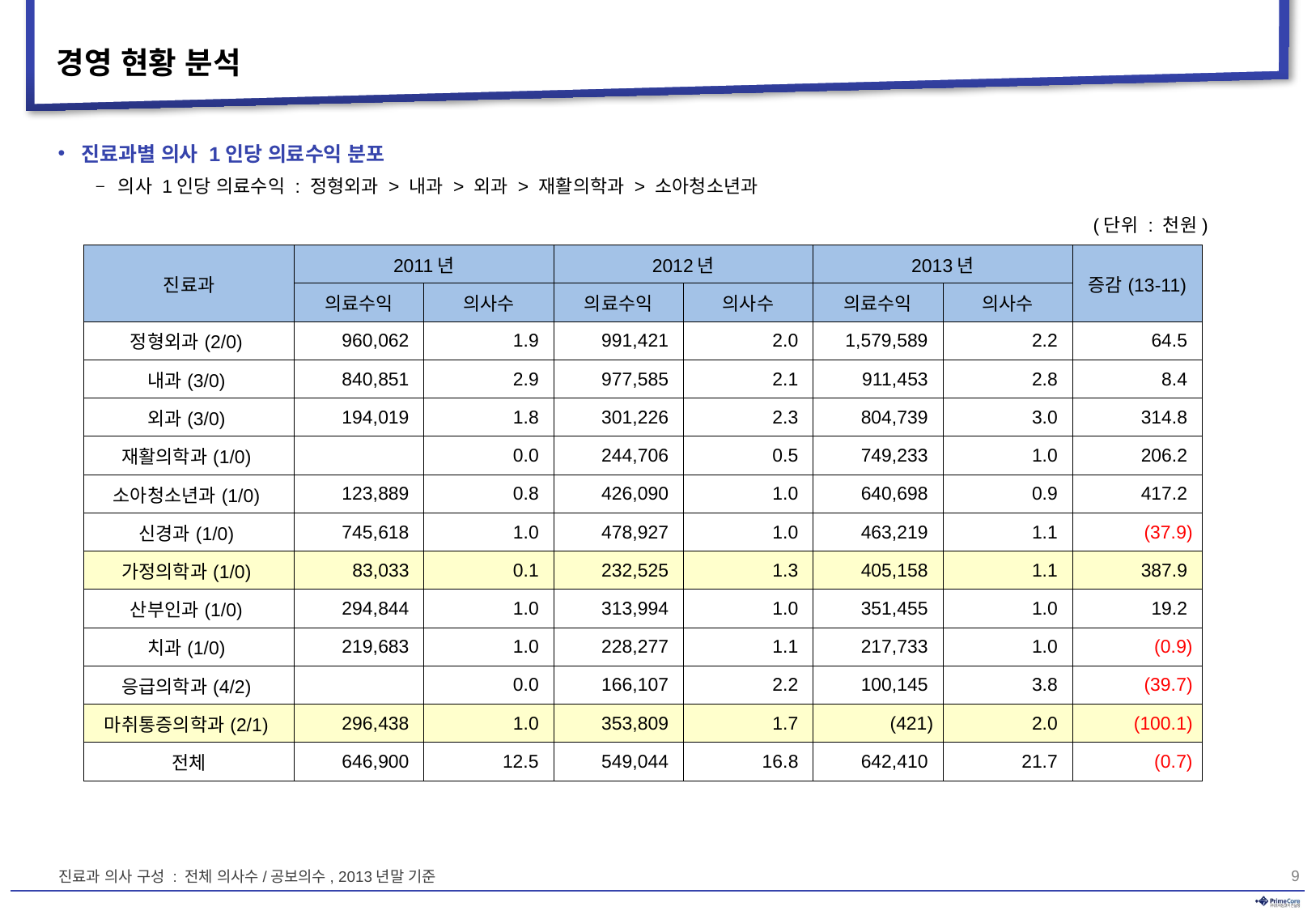

# 경영 현황 분석
진료과별 의사 1인당 의료수익 분포
의사 1인당 의료수익 : 정형외과 > 내과 > 외과 > 재활의학과 > 소아청소년과
(단위 : 천원)
| 진료과 | 2011년 |  | 2012년 |  | 2013년 |  | 증감(13-11) |
| --- | --- | --- | --- | --- | --- | --- | --- |
|  | 의료수익 | 의사수 | 의료수익 | 의사수 | 의료수익 | 의사수 |  |
| 정형외과(2/0) | 960,062 | 1.9 | 991,421 | 2.0 | 1,579,589 | 2.2 | 64.5 |
| 내과(3/0) | 840,851 | 2.9 | 977,585 | 2.1 | 911,453 | 2.8 | 8.4 |
| 외과(3/0) | 194,019 | 1.8 | 301,226 | 2.3 | 804,739 | 3.0 | 314.8 |
| 재활의학과(1/0) |  | 0.0 | 244,706 | 0.5 | 749,233 | 1.0 | 206.2 |
| 소아청소년과(1/0) | 123,889 | 0.8 | 426,090 | 1.0 | 640,698 | 0.9 | 417.2 |
| 신경과(1/0) | 745,618 | 1.0 | 478,927 | 1.0 | 463,219 | 1.1 | (37.9) |
| 가정의학과(1/0) | 83,033 | 0.1 | 232,525 | 1.3 | 405,158 | 1.1 | 387.9 |
| 산부인과(1/0) | 294,844 | 1.0 | 313,994 | 1.0 | 351,455 | 1.0 | 19.2 |
| 치과(1/0) | 219,683 | 1.0 | 228,277 | 1.1 | 217,733 | 1.0 | (0.9) |
| 응급의학과(4/2) |  | 0.0 | 166,107 | 2.2 | 100,145 | 3.8 | (39.7) |
| 마취통증의학과(2/1) | 296,438 | 1.0 | 353,809 | 1.7 | (421) | 2.0 | (100.1) |
| 전체 | 646,900 | 12.5 | 549,044 | 16.8 | 642,410 | 21.7 | (0.7) |
진료과 의사 구성 : 전체 의사수/공보의수, 2013년말 기준